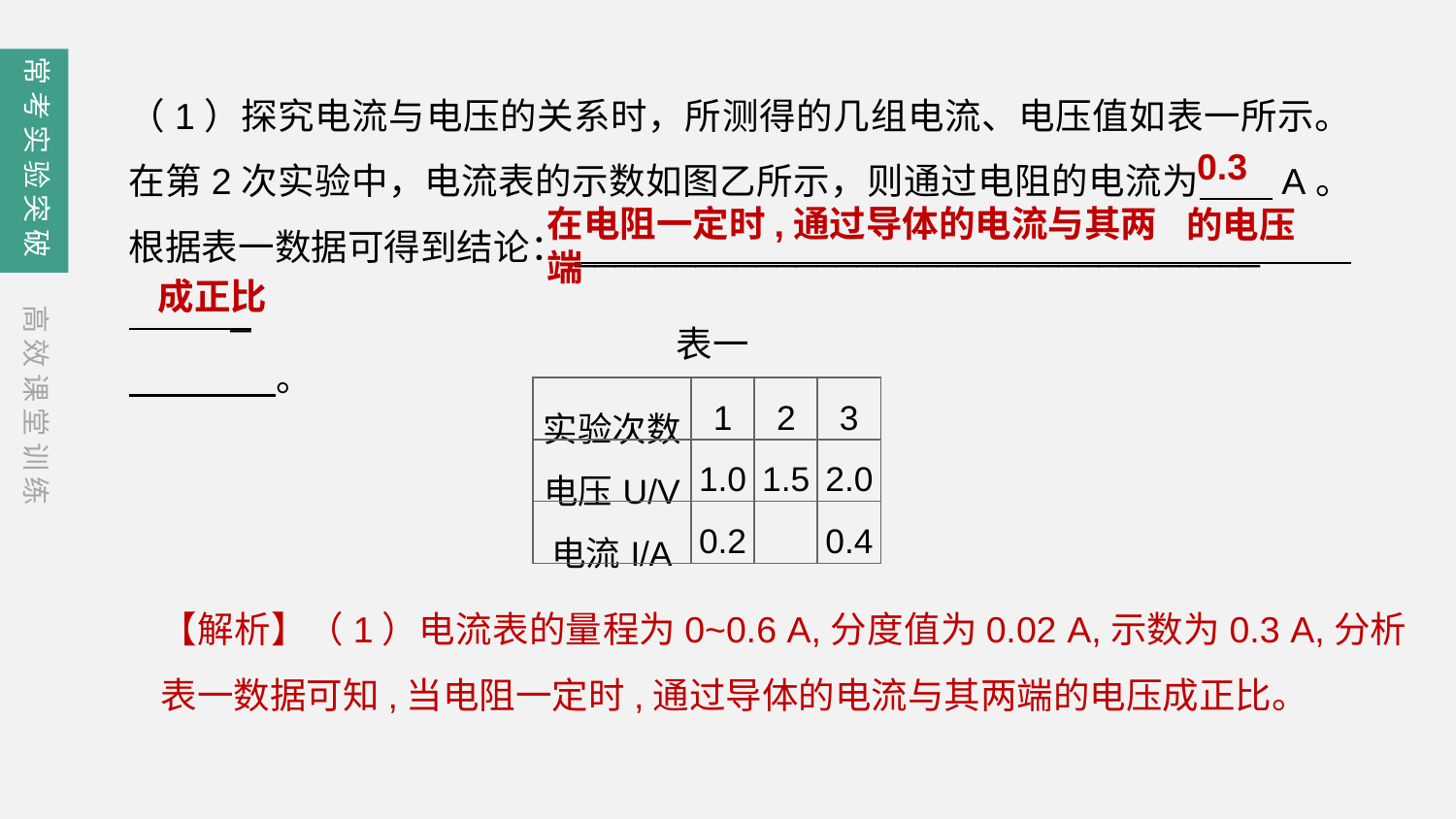

常考实验突破

（1）探究电流与电压的关系时，所测得的几组电流、电压值如表一所示。在第2次实验中，电流表的示数如图乙所示，则通过电阻的电流为　　A。根据表一数据可得到结论：__________________________________                    _
　 　        。
0.3
在电阻一定时,通过导体的电流与其两端
的电压
成正比
高效课堂训练
表一
| 实验次数 | 1 | 2 | 3 |
| --- | --- | --- | --- |
| 电压U/V | 1.0 | 1.5 | 2.0 |
| 电流I/A | 0.2 |  | 0.4 |
【解析】（1）电流表的量程为0~0.6 A,分度值为0.02 A,示数为0.3 A,分析表一数据可知,当电阻一定时,通过导体的电流与其两端的电压成正比。